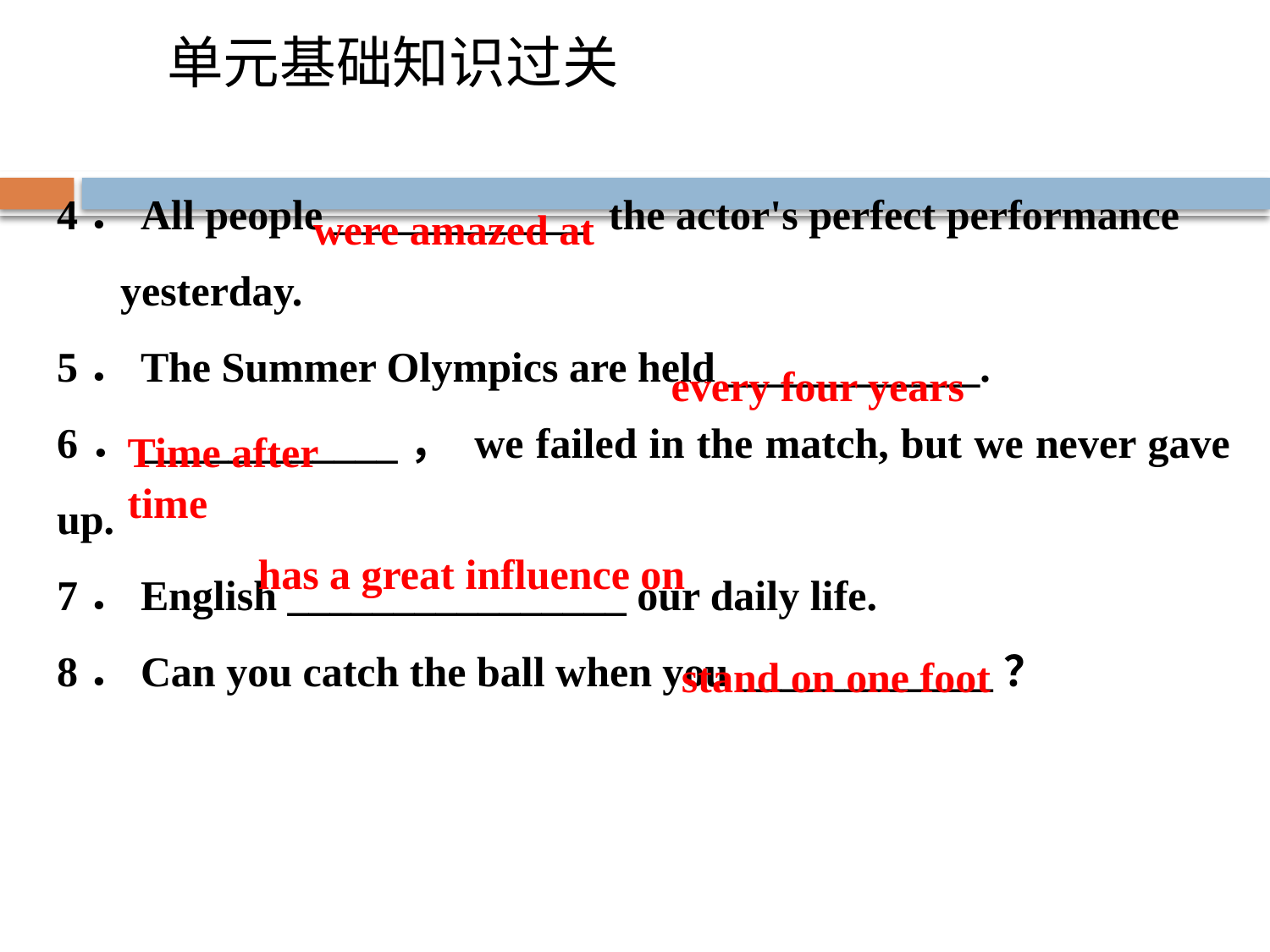

单元基础知识过关
4．All people ____________  the actor's perfect performance
      yesterday.
5．The Summer Olympics are held ____________.
6．____________， we failed in the match, but we never gave up.
7．English ________________ our daily life.
8．Can you catch the ball when you ____________？
were amazed at
every four years
Time after time
has a great influence on
stand on one foot